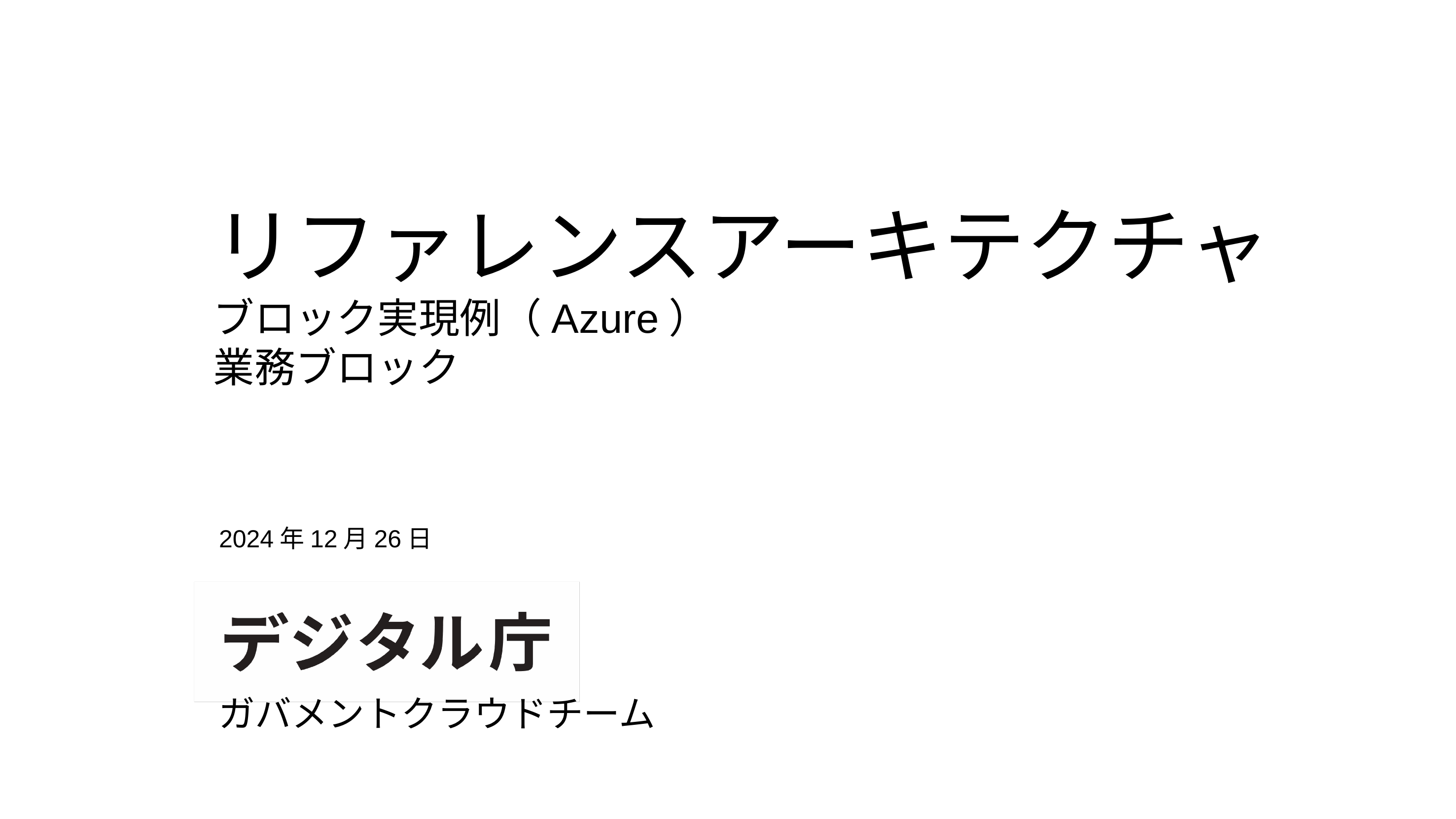

# リファレンスアーキテクチャ ブロック実現例（Azure） 業務ブロック
2024年12月26日
ガバメントクラウドチーム